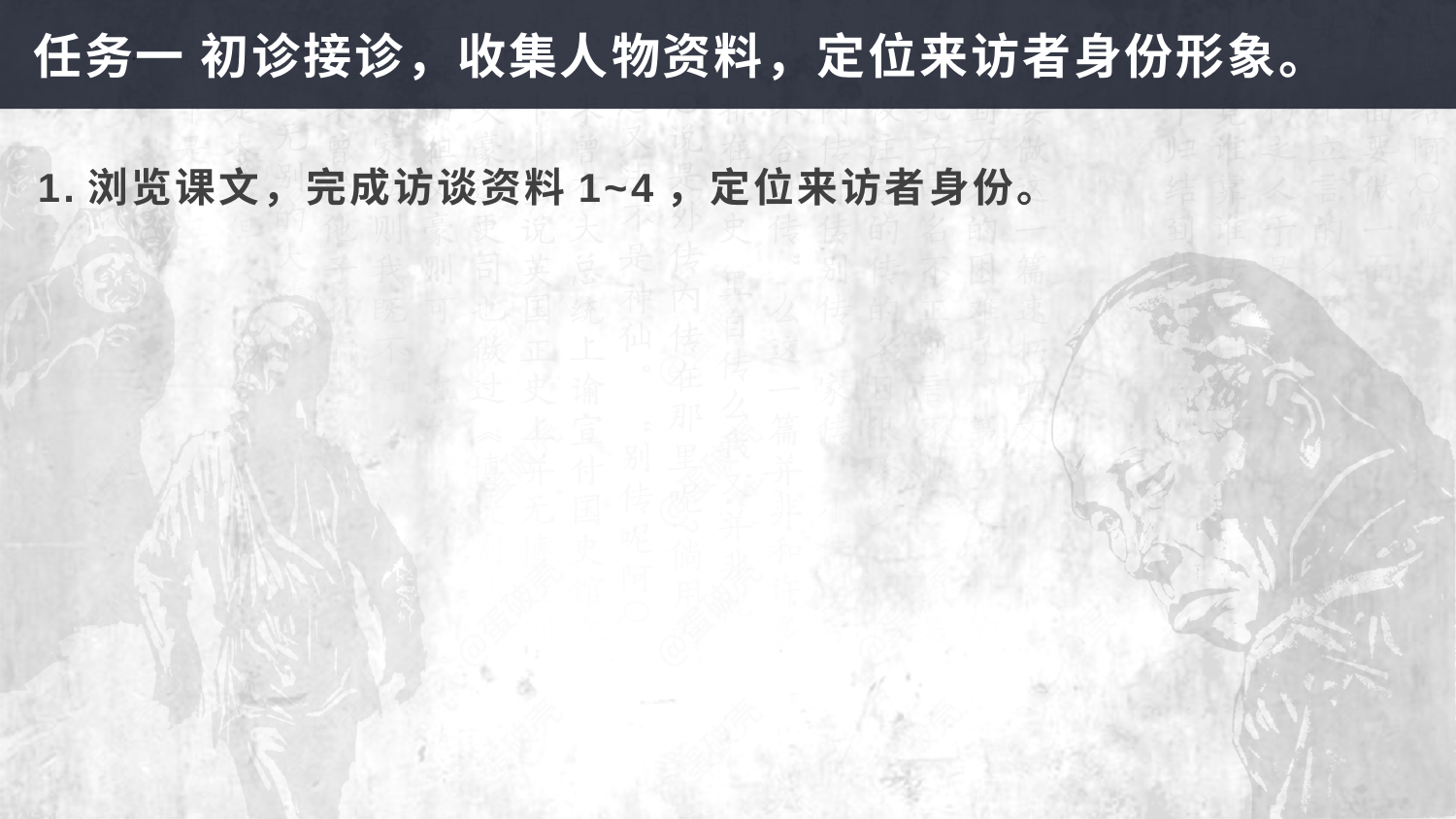

任务一 初诊接诊，收集人物资料，定位来访者身份形象。
1.浏览课文，完成访谈资料1~4，定位来访者身份。